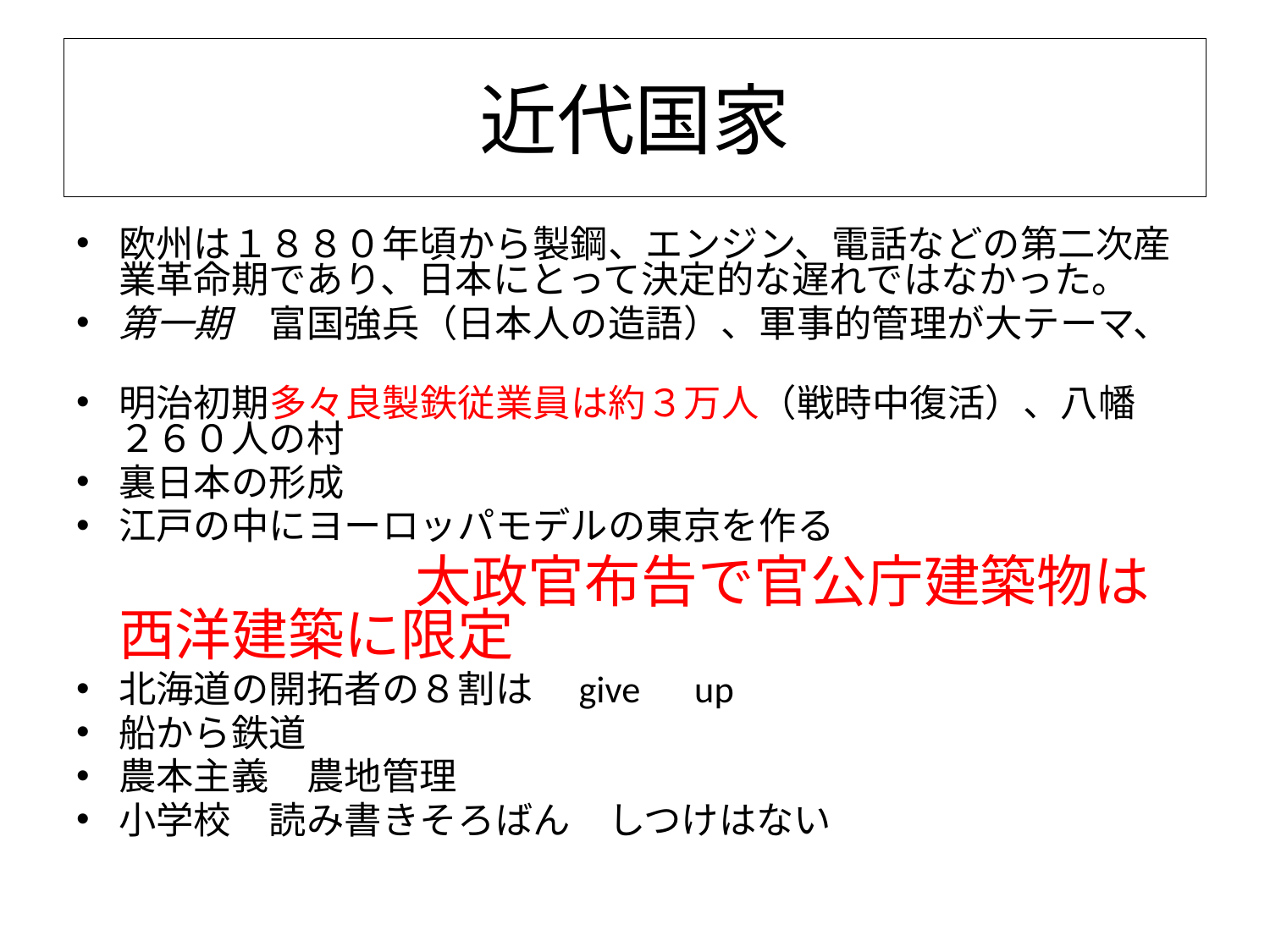

# 近代国家
欧州は１８８０年頃から製鋼、エンジン、電話などの第二次産業革命期であり、日本にとって決定的な遅れではなかった。
第一期　富国強兵（日本人の造語）、軍事的管理が大テーマ、
明治初期多々良製鉄従業員は約３万人（戦時中復活）、八幡　２６０人の村
裏日本の形成
江戸の中にヨーロッパモデルの東京を作る
　　　　　　　　　太政官布告で官公庁建築物は西洋建築に限定
北海道の開拓者の８割は　give　up
船から鉄道
農本主義　農地管理
小学校　読み書きそろばん　しつけはない